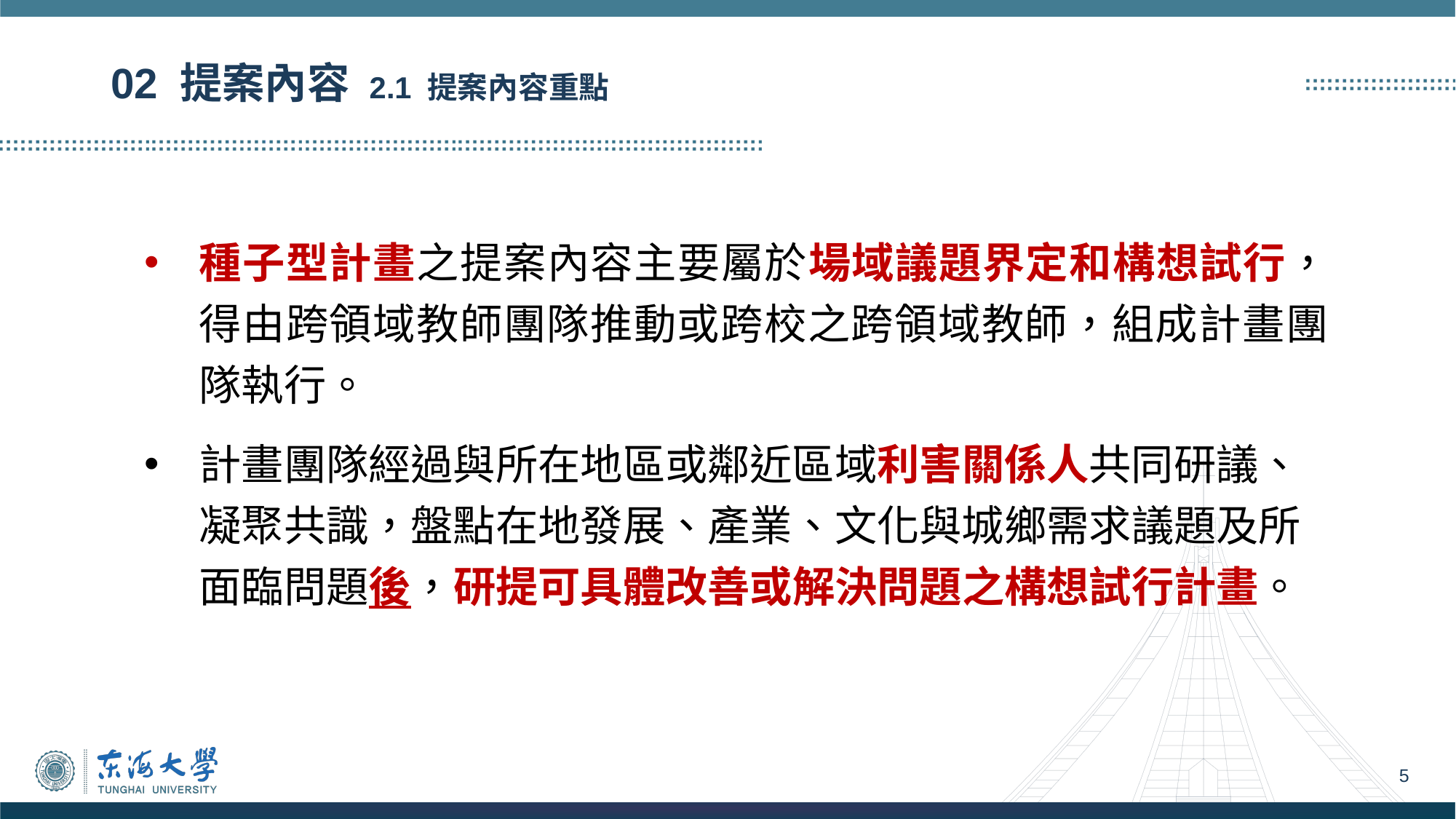

# 02 提案內容 2.1 提案內容重點
種子型計畫之提案內容主要屬於場域議題界定和構想試行，得由跨領域教師團隊推動或跨校之跨領域教師，組成計畫團隊執行。
計畫團隊經過與所在地區或鄰近區域利害關係人共同研議、凝聚共識，盤點在地發展、產業、文化與城鄉需求議題及所面臨問題後，研提可具體改善或解決問題之構想試行計畫。
5